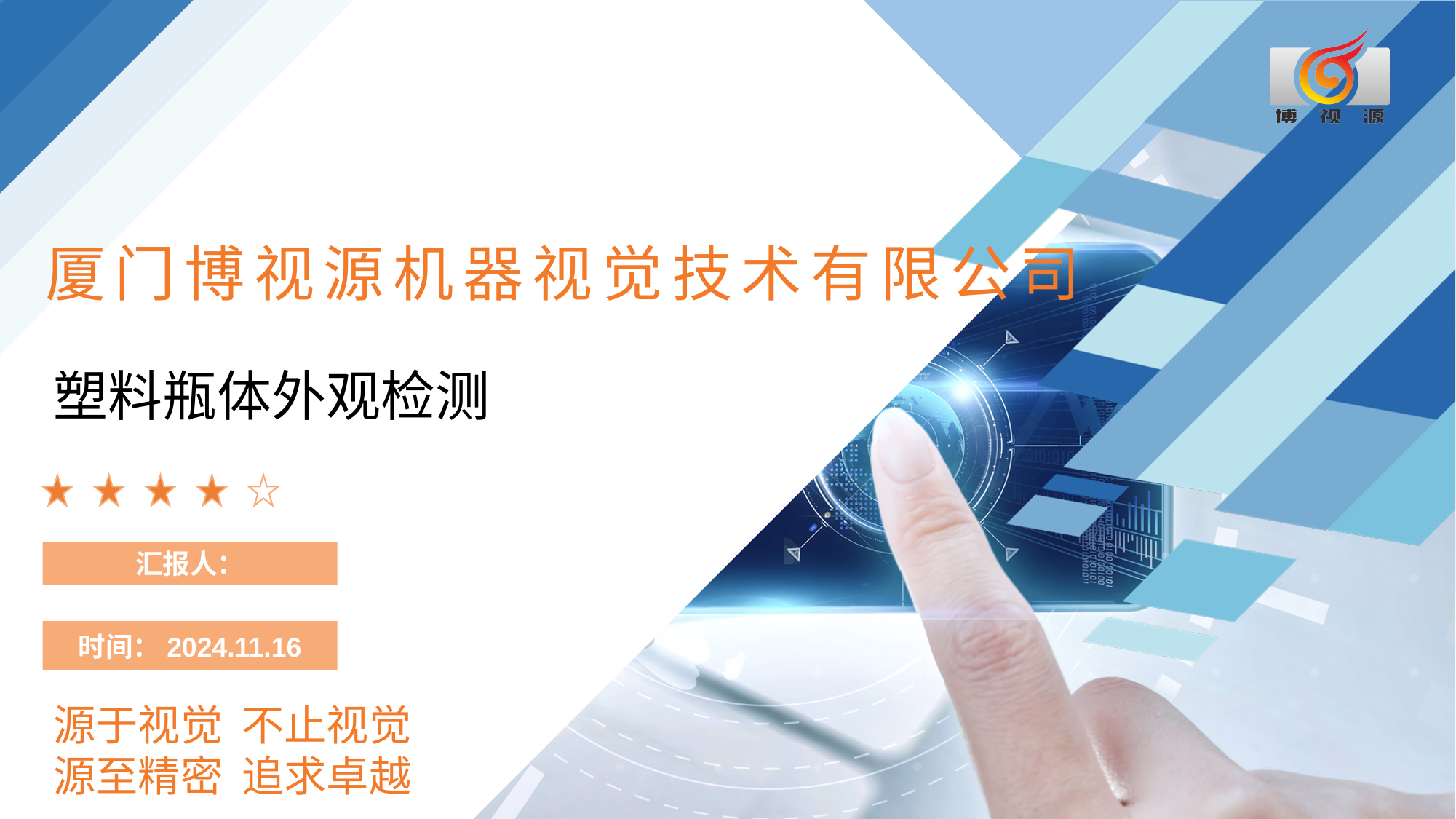

厦门博视源机器视觉技术有限公司
塑料瓶体外观检测

汇报人：
时间：2024.11.16
源于视觉  不止视觉源至精密  追求卓越